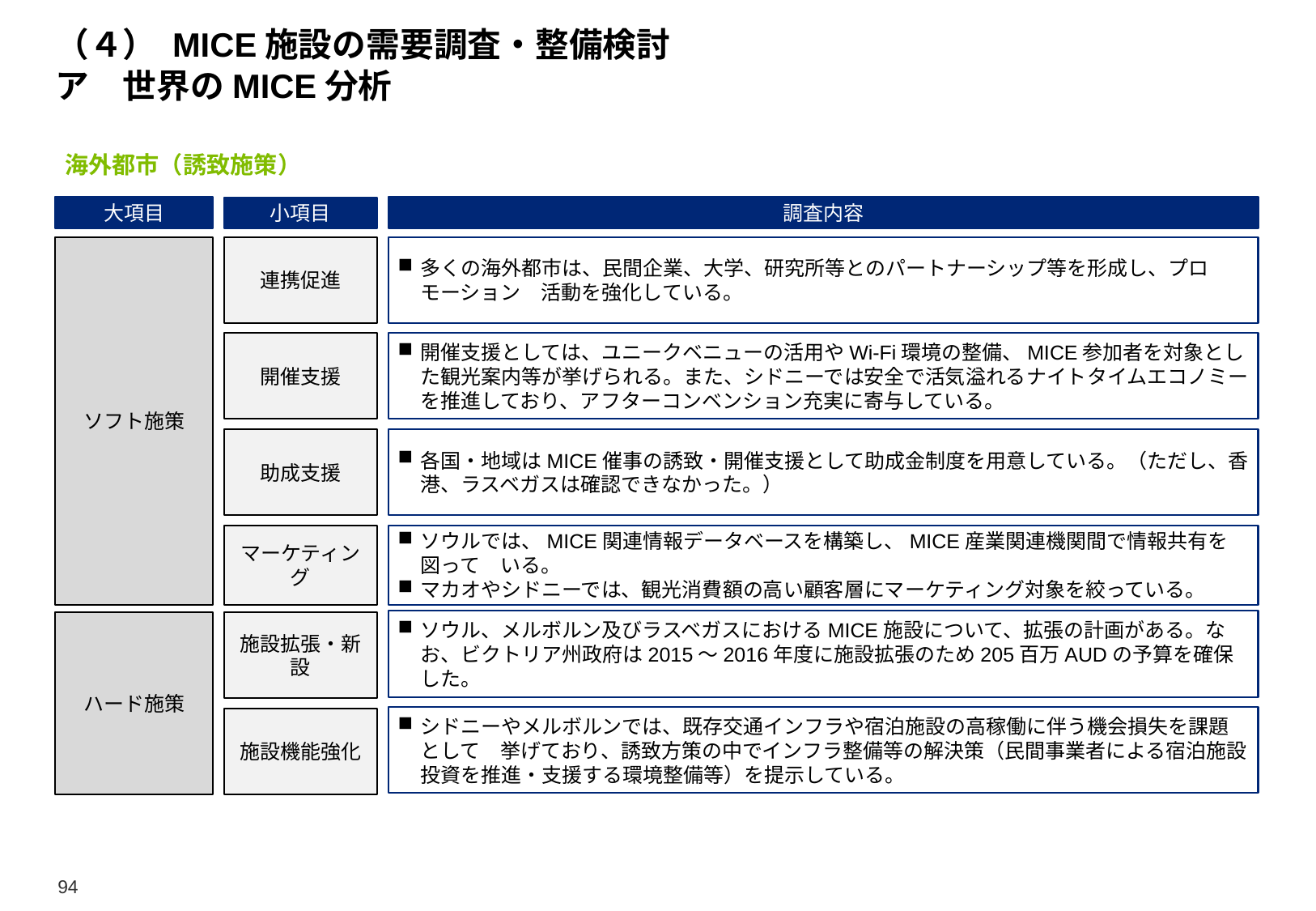

# （４） MICE施設の需要調査・整備検討 ア　世界のMICE分析
海外都市（誘致施策）
大項目
調査内容
小項目
ソフト施策
連携促進
多くの海外都市は、民間企業、大学、研究所等とのパートナーシップ等を形成し、プロモーション　活動を強化している。
開催支援
開催支援としては、ユニークベニューの活用やWi-Fi環境の整備、MICE参加者を対象とした観光案内等が挙げられる。また、シドニーでは安全で活気溢れるナイトタイムエコノミーを推進しており、アフターコンベンション充実に寄与している。
助成支援
各国・地域はMICE催事の誘致・開催支援として助成金制度を用意している。（ただし、香港、ラスベガスは確認できなかった。）
マーケティング
ソウルでは、MICE関連情報データベースを構築し、MICE産業関連機関間で情報共有を図って　いる。
マカオやシドニーでは、観光消費額の高い顧客層にマーケティング対象を絞っている。
ソウル、メルボルン及びラスベガスにおけるMICE施設について、拡張の計画がある。なお、ビクトリア州政府は2015～2016年度に施設拡張のため205百万AUDの予算を確保した。
ハード施策
施設拡張・新設
シドニーやメルボルンでは、既存交通インフラや宿泊施設の高稼働に伴う機会損失を課題として　挙げており、誘致方策の中でインフラ整備等の解決策（民間事業者による宿泊施設投資を推進・支援する環境整備等）を提示している。
施設機能強化
94